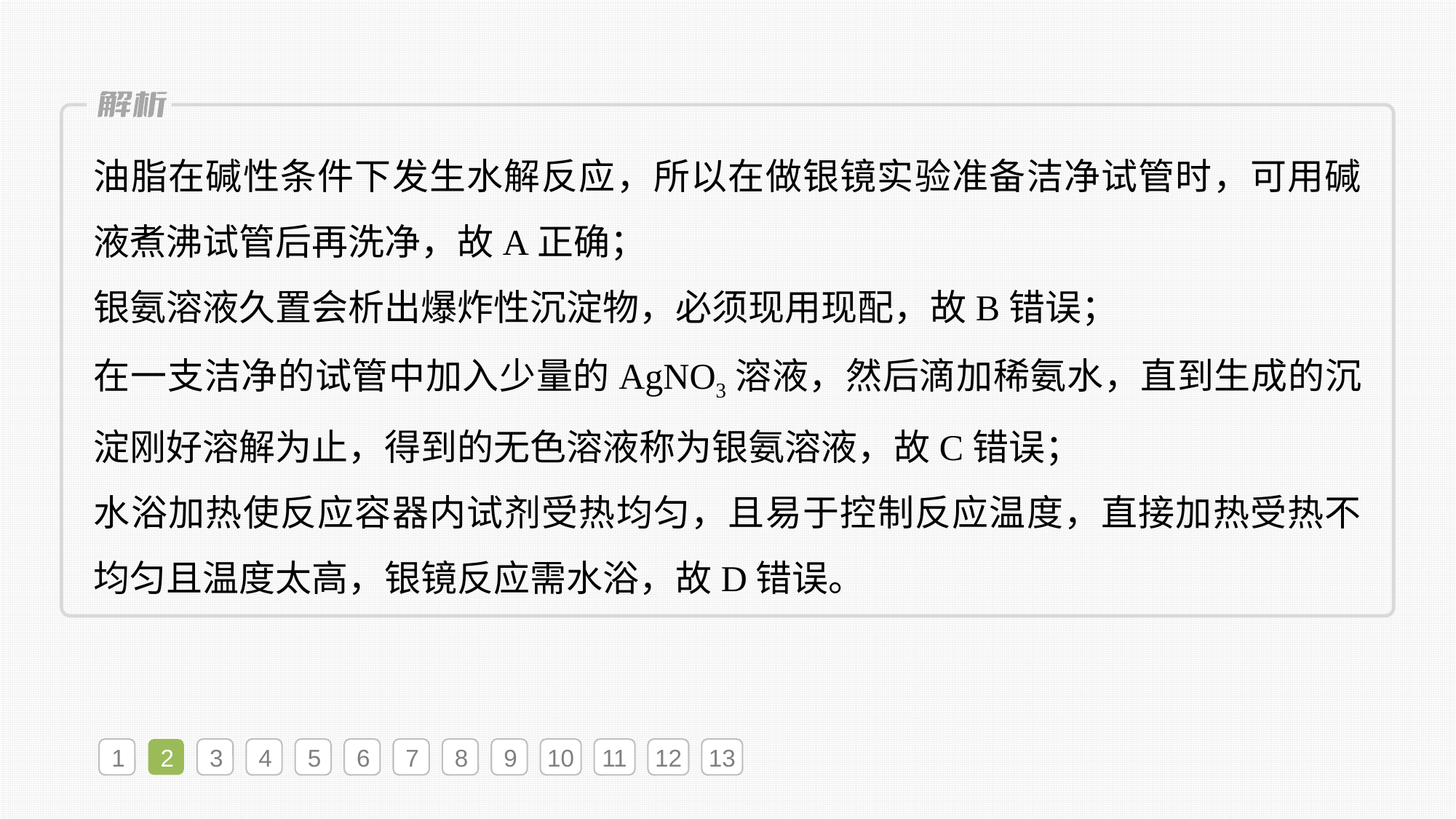

油脂在碱性条件下发生水解反应，所以在做银镜实验准备洁净试管时，可用碱液煮沸试管后再洗净，故A正确；
银氨溶液久置会析出爆炸性沉淀物，必须现用现配，故B错误；
在一支洁净的试管中加入少量的AgNO3溶液，然后滴加稀氨水，直到生成的沉淀刚好溶解为止，得到的无色溶液称为银氨溶液，故C错误；
水浴加热使反应容器内试剂受热均匀，且易于控制反应温度，直接加热受热不均匀且温度太高，银镜反应需水浴，故D错误。
1
2
3
4
5
6
7
8
9
10
11
12
13